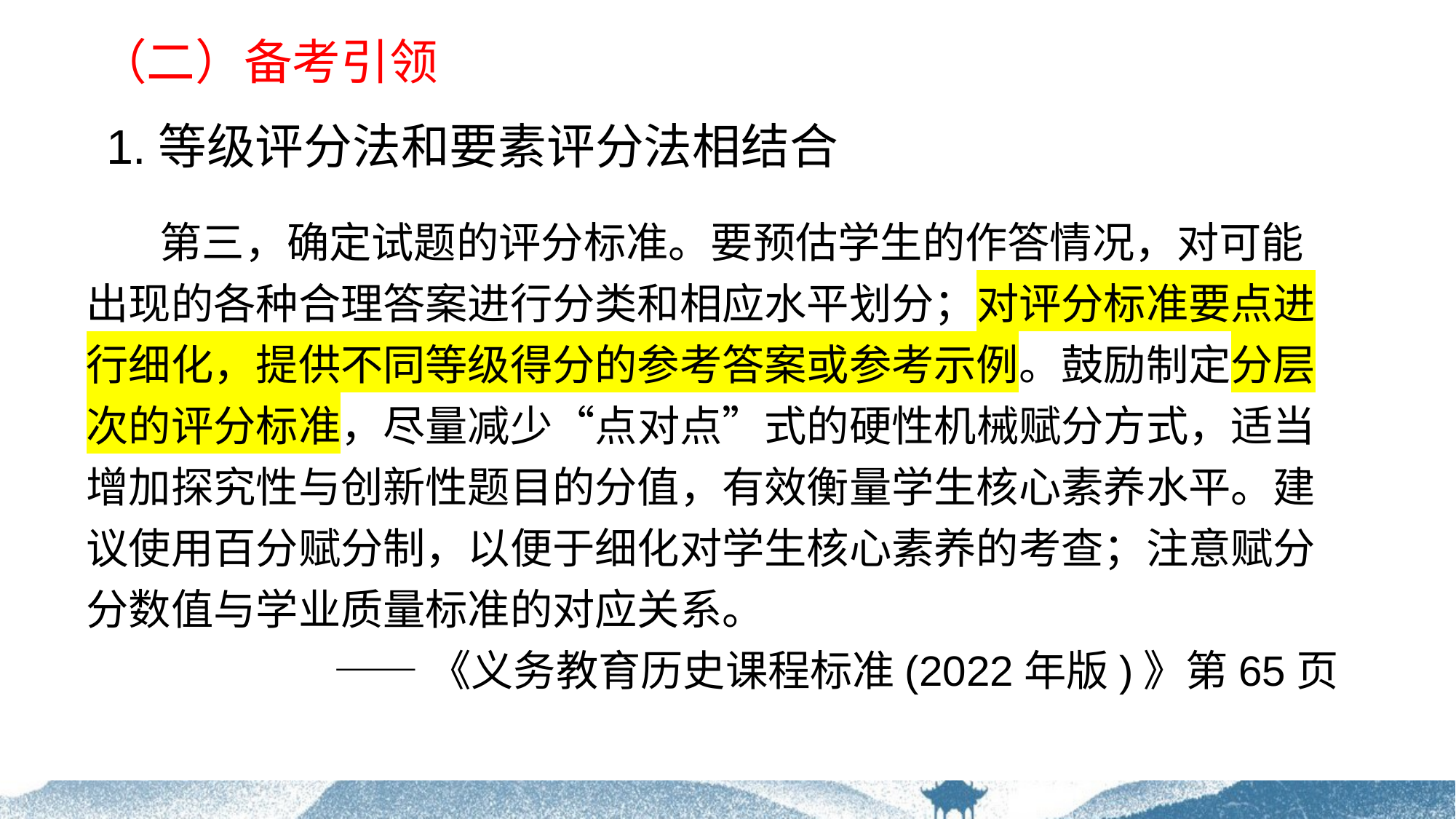

（二）备考引领
1.等级评分法和要素评分法相结合
     第三，确定试题的评分标准。要预估学生的作答情况，对可能出现的各种合理答案进行分类和相应水平划分；对评分标准要点进行细化，提供不同等级得分的参考答案或参考示例。鼓励制定分层次的评分标准，尽量减少“点对点”式的硬性机械赋分方式，适当增加探究性与创新性题目的分值，有效衡量学生核心素养水平。建议使用百分赋分制，以便于细化对学生核心素养的考查；注意赋分分数值与学业质量标准的对应关系。
——《义务教育历史课程标准(2022年版)》第65页